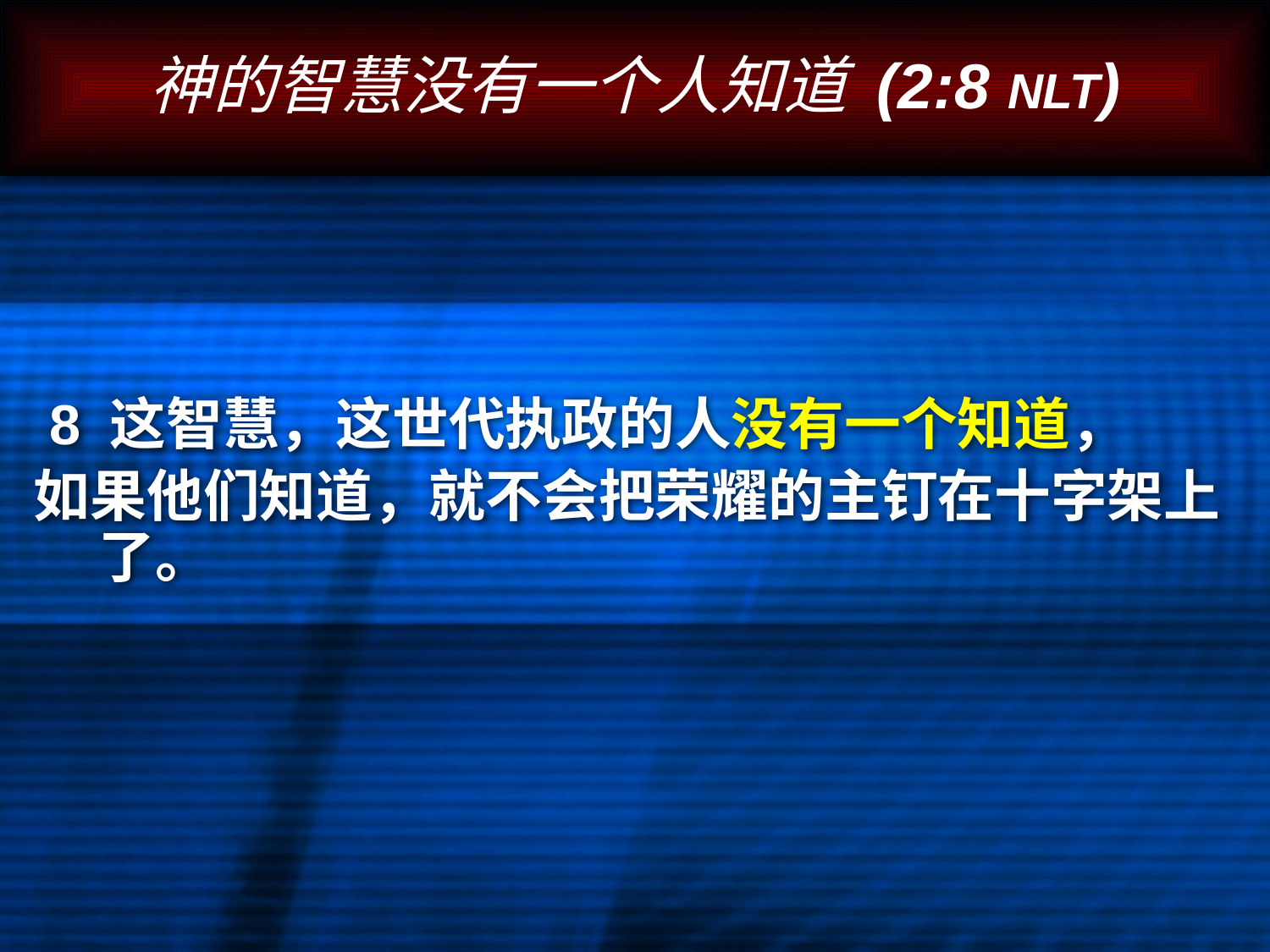

# 神的智慧没有一个人知道 (2:8 NLT)
 8 这智慧，这世代执政的人没有一个知道，
如果他们知道，就不会把荣耀的主钉在十字架上了。